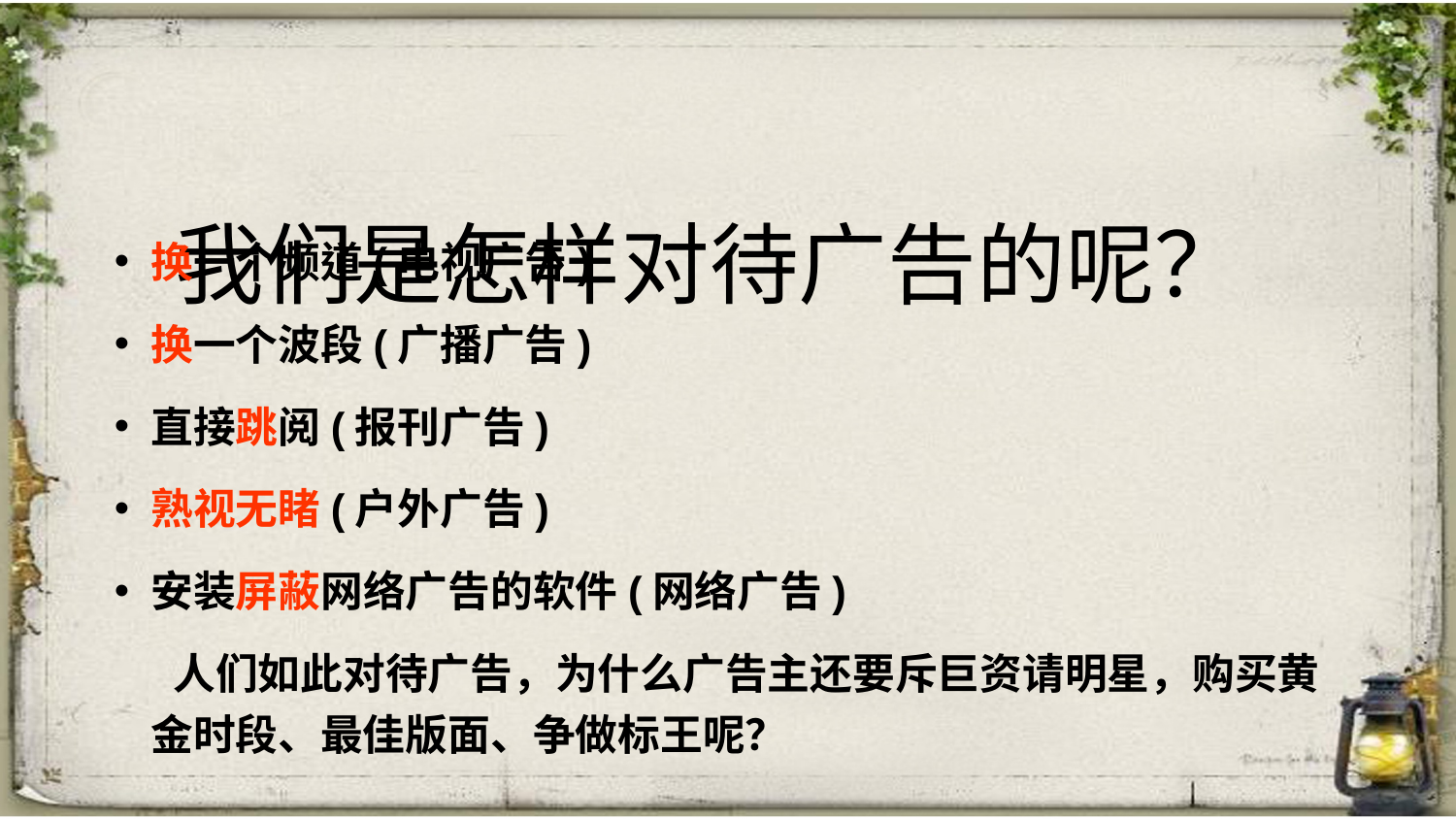

# 我们是怎样对待广告的呢？
换一个频道(电视广告)
换一个波段(广播广告)
直接跳阅(报刊广告)
熟视无睹(户外广告)
安装屏蔽网络广告的软件(网络广告)
     人们如此对待广告，为什么广告主还要斥巨资请明星，购买黄金时段、最佳版面、争做标王呢？